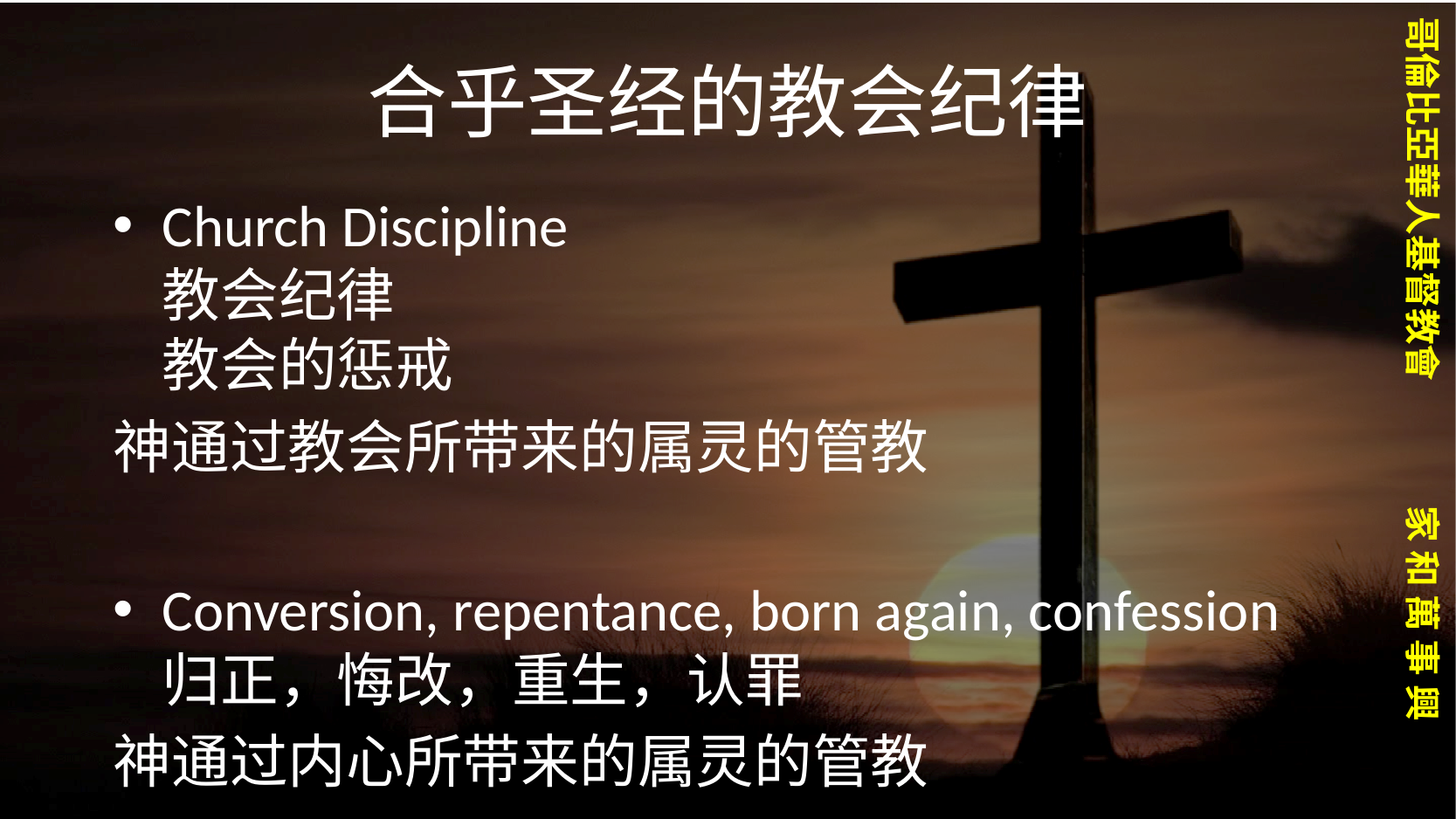

# 合乎圣经的教会纪律
Church Discipline
教会纪律
教会的惩戒
神通过教会所带来的属灵的管教

Conversion, repentance, born again, confession
归正，悔改，重生，认罪
神通过内心所带来的属灵的管教